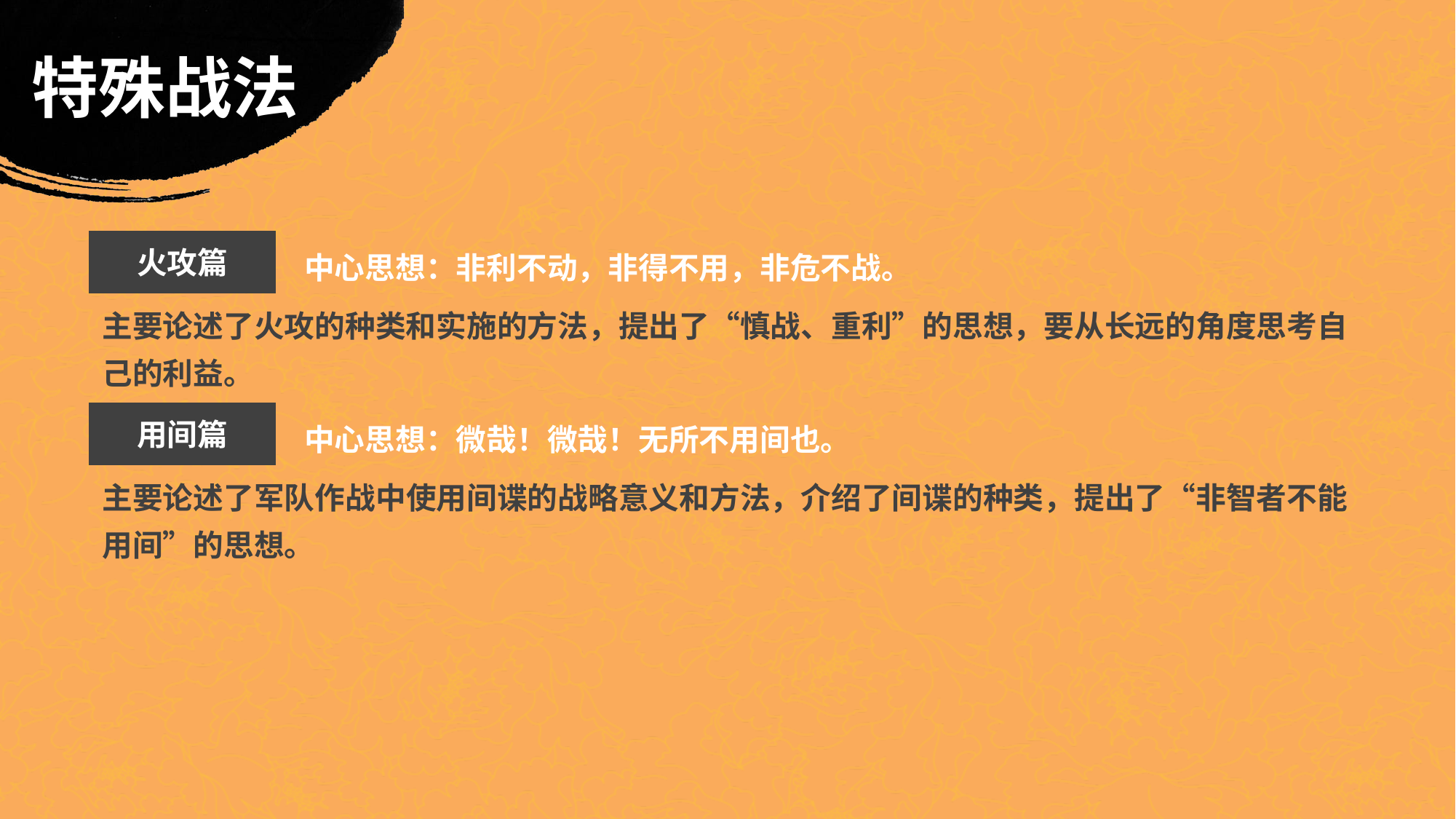

特殊战法
中心思想：非利不动，非得不用，非危不战。
火攻篇
主要论述了火攻的种类和实施的方法，提出了“慎战、重利”的思想，要从长远的角度思考自己的利益。
中心思想：微哉！微哉！无所不用间也。
用间篇
主要论述了军队作战中使用间谍的战略意义和方法，介绍了间谍的种类，提出了“非智者不能用间”的思想。